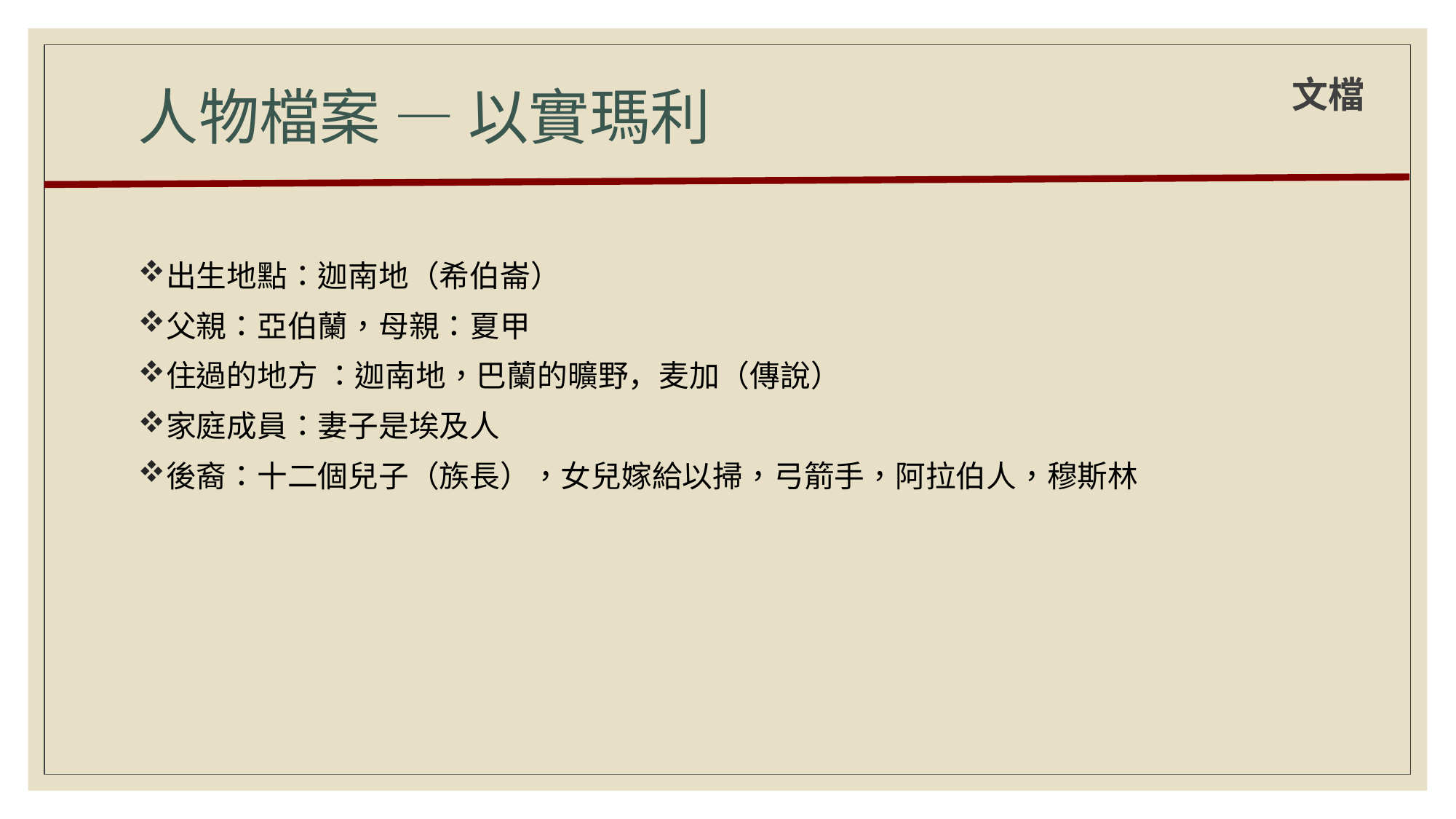

# 人物檔案 — 以實瑪利
文檔
出生地點：迦南地（希伯崙）
父親：亞伯蘭，母親：夏甲
住過的地方 ：迦南地，巴蘭的曠野，麦加（傳說）
家庭成員：妻子是埃及人
後裔：十二個兒子（族長），女兒嫁給以掃，弓箭手，阿拉伯人，穆斯林